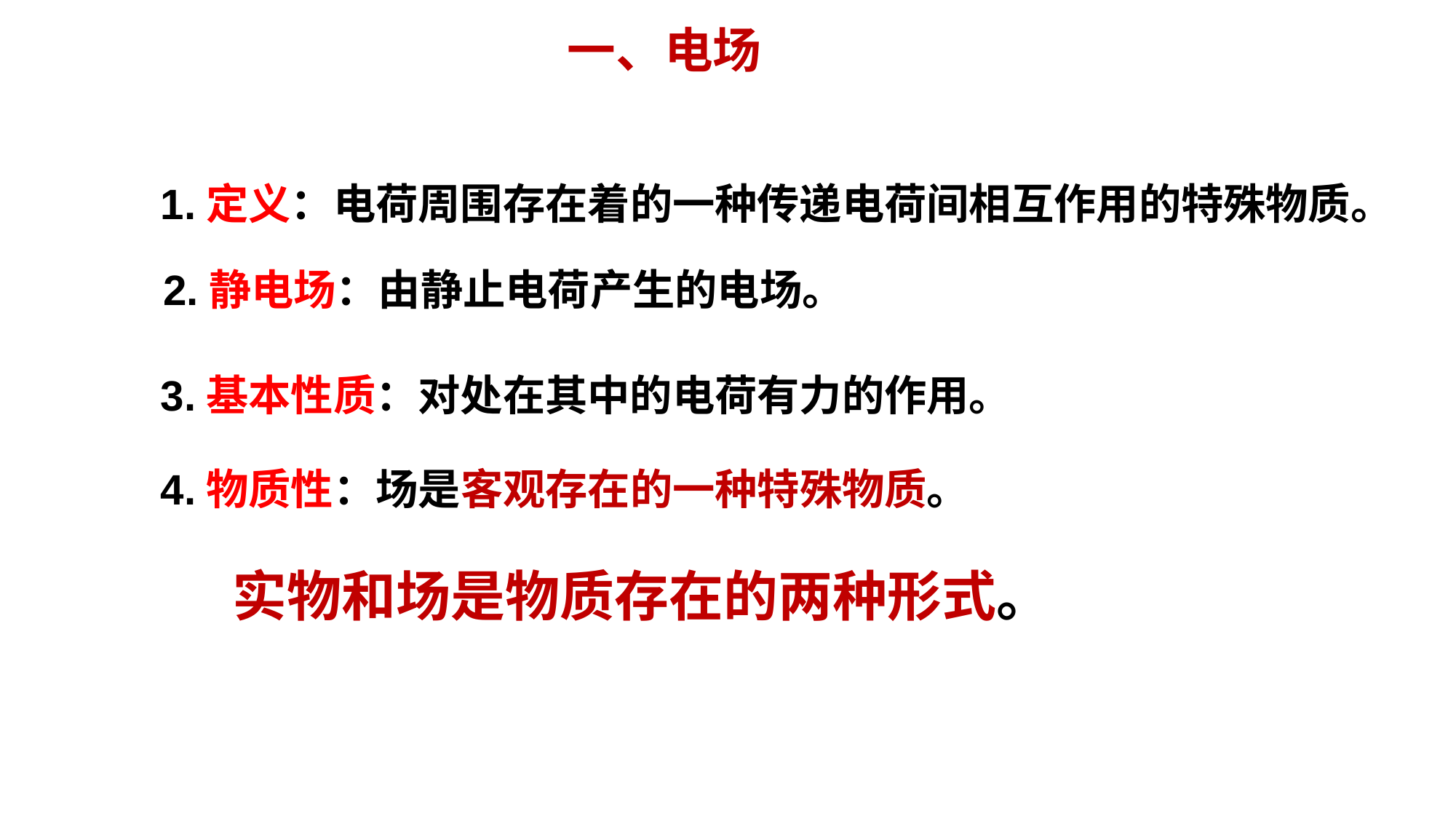

一、电场
1.定义：电荷周围存在着的一种传递电荷间相互作用的特殊物质。
2.静电场：由静止电荷产生的电场。
3.基本性质：对处在其中的电荷有力的作用。
4.物质性：场是客观存在的一种特殊物质。
实物和场是物质存在的两种形式。